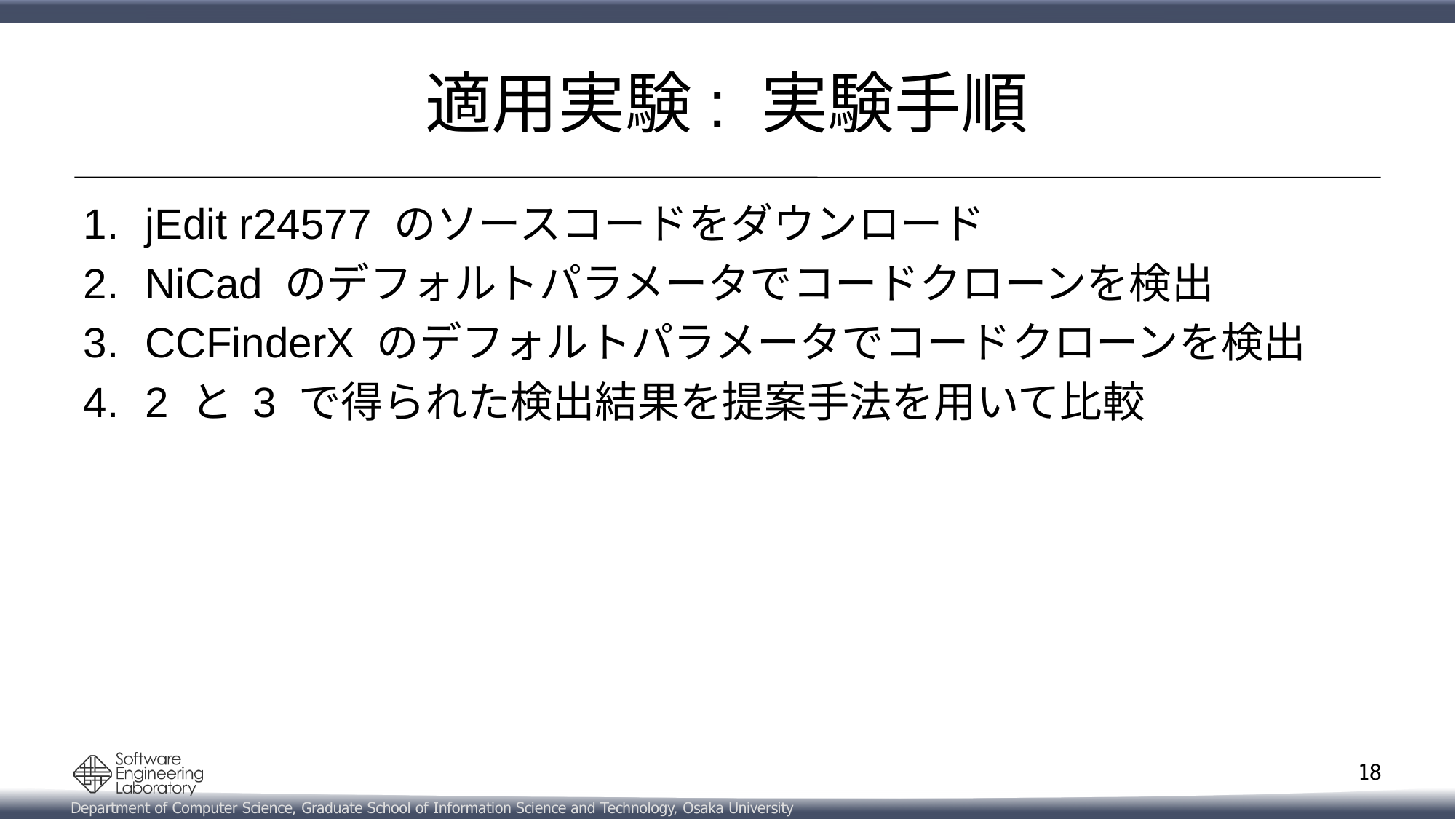

# 適用実験: 実験手順
jEdit r24577 のソースコードをダウンロード
NiCad のデフォルトパラメータでコードクローンを検出
CCFinderX のデフォルトパラメータでコードクローンを検出
2 と 3 で得られた検出結果を提案手法を用いて比較
18